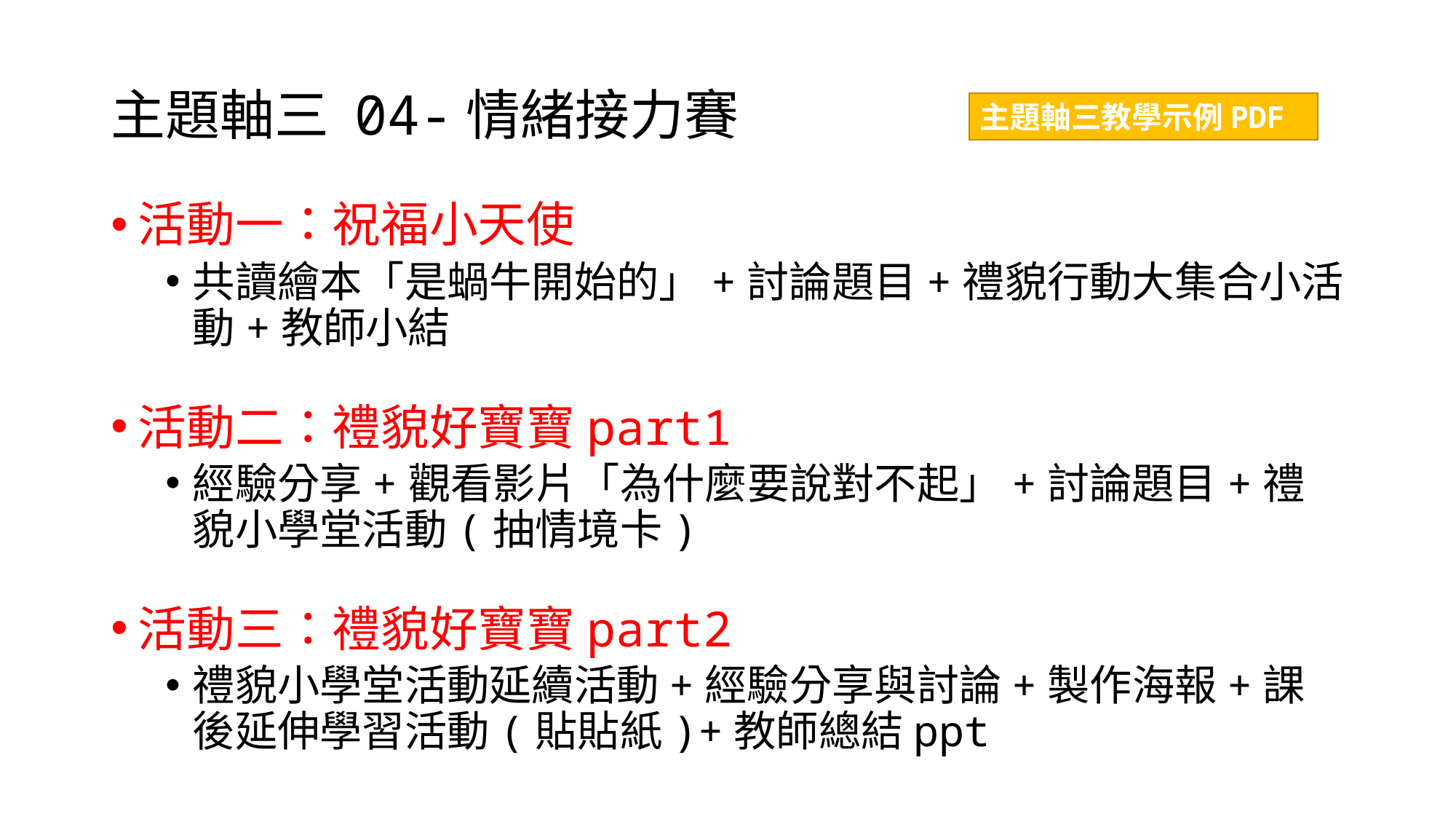

# 主題軸三 04-情緒接力賽
主題軸三教學示例PDF
活動一：祝福小天使
共讀繪本「是蝸牛開始的」+討論題目+禮貌行動大集合小活動+教師小結
活動二：禮貌好寶寶part1
經驗分享+觀看影片「為什麼要說對不起」+討論題目+禮貌小學堂活動(抽情境卡)
活動三：禮貌好寶寶part2
禮貌小學堂活動延續活動+經驗分享與討論+製作海報+課後延伸學習活動(貼貼紙)+教師總結ppt